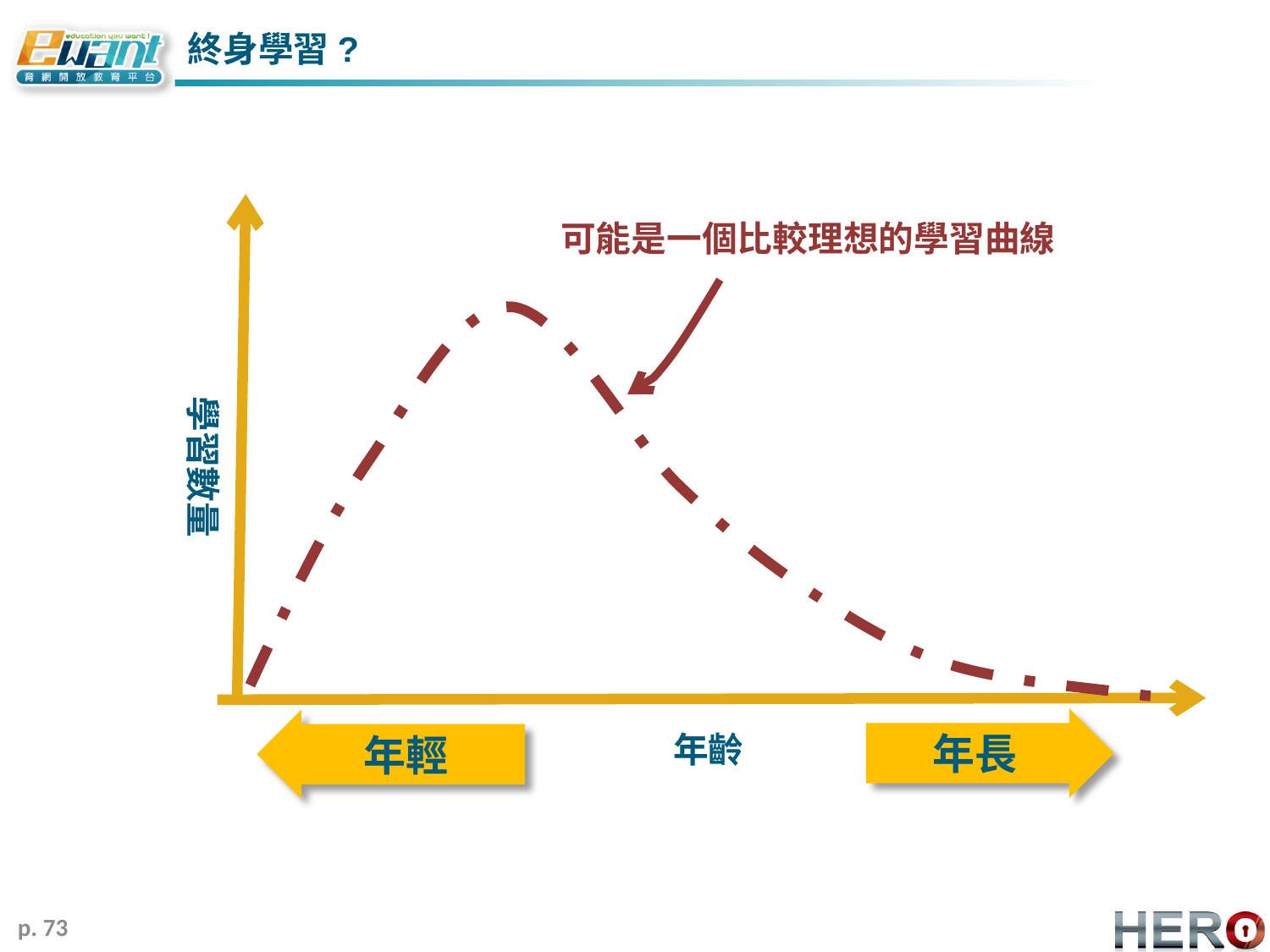

# 終身學習?
學習數量
可能是一個比較理想的學習曲線

年長
年輕
年齡
p. 73